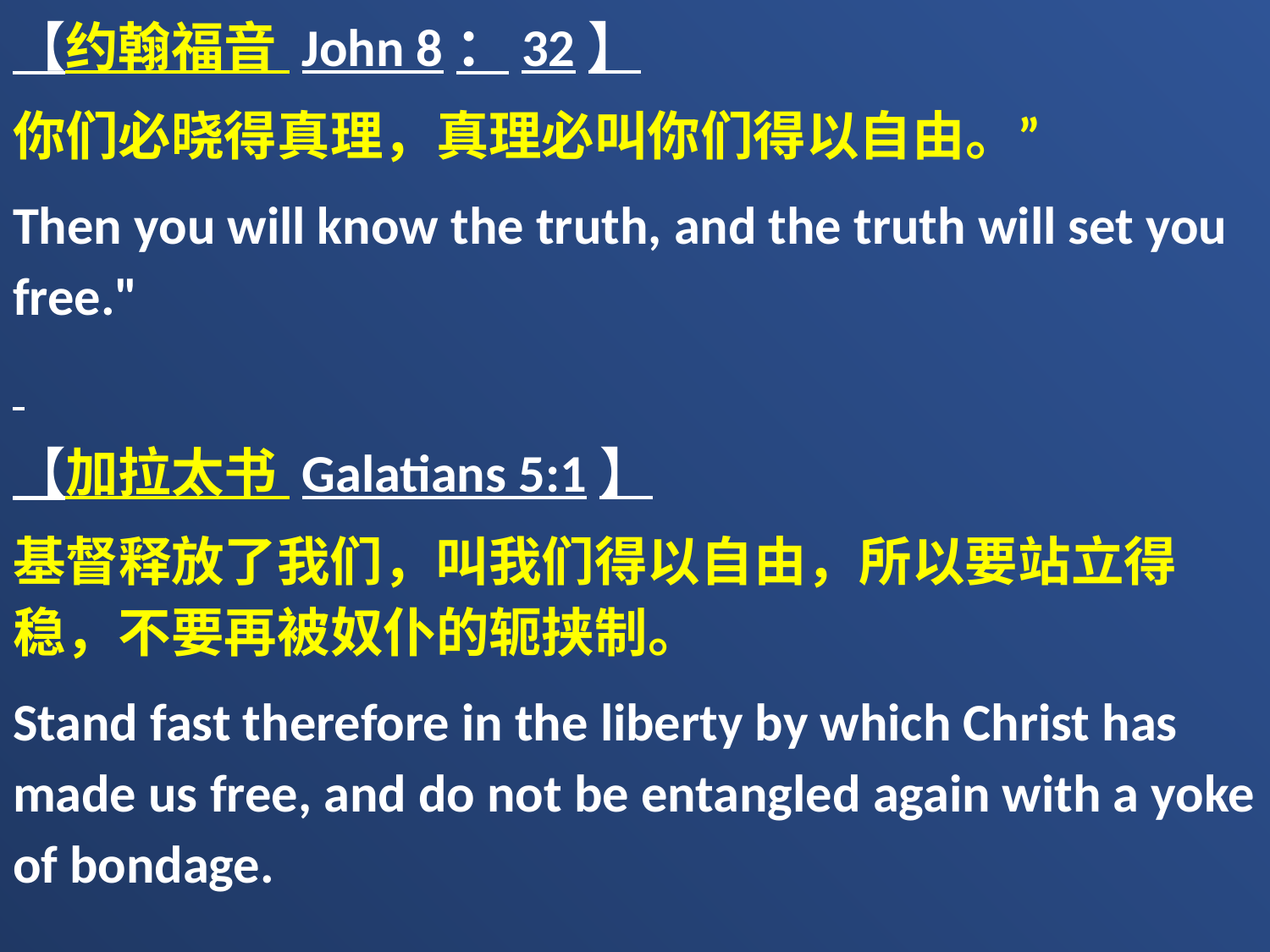

【约翰福音 John 8：32】
你们必晓得真理，真理必叫你们得以自由。”
Then you will know the truth, and the truth will set you free."

【加拉太书 Galatians 5:1】
基督释放了我们，叫我们得以自由，所以要站立得稳，不要再被奴仆的轭挟制。
Stand fast therefore in the liberty by which Christ has made us free, and do not be entangled again with a yoke of bondage.